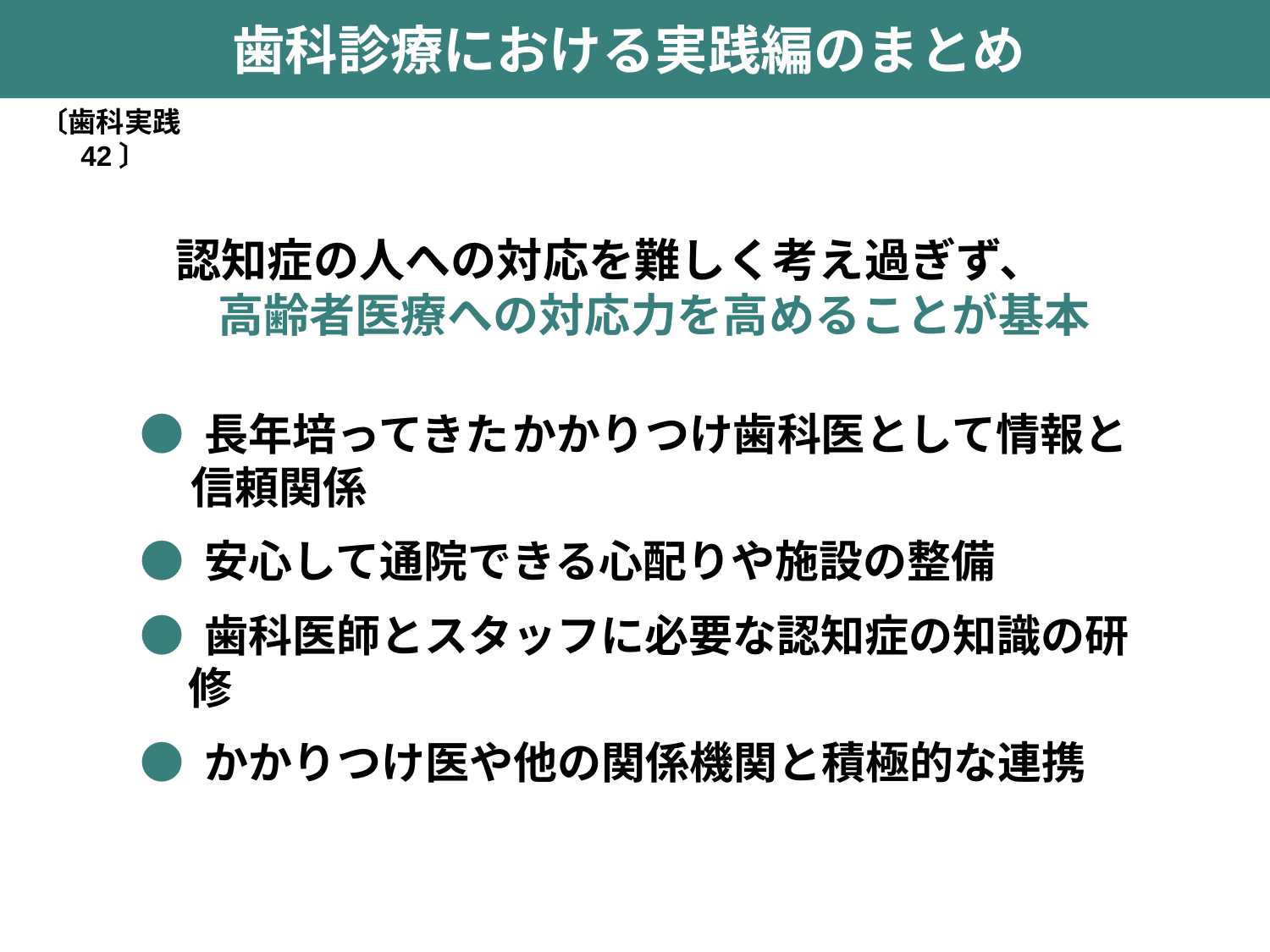

歯科診療における実践編のまとめ
〔歯科実践42〕
認知症の人への対応を難しく考え過ぎず、
   高齢者医療への対応力を高めることが基本
● 長年培ってきた かかりつけ歯科医として情報と
    信頼関係
● 安心して通院できる心配りや施設の整備
● 歯科医師とスタッフに必要な認知症の知識の研修
● かかりつけ医や他の関係機関と積極的な連携